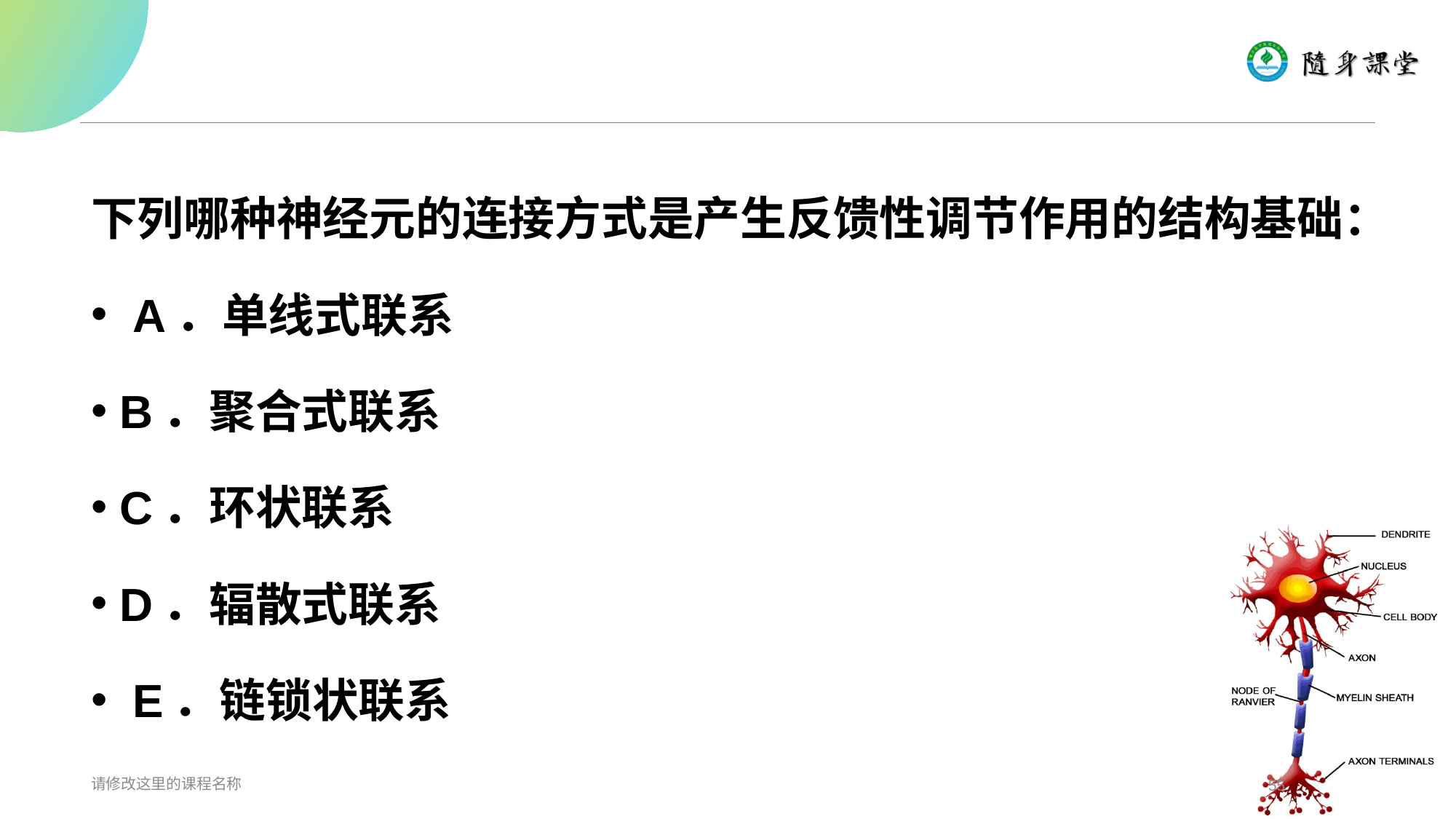

#
下列哪种神经元的连接方式是产生反馈性调节作用的结构基础：
 A．单线式联系
B．聚合式联系
C．环状联系
D．辐散式联系
 E．链锁状联系
请修改这里的课程名称
55